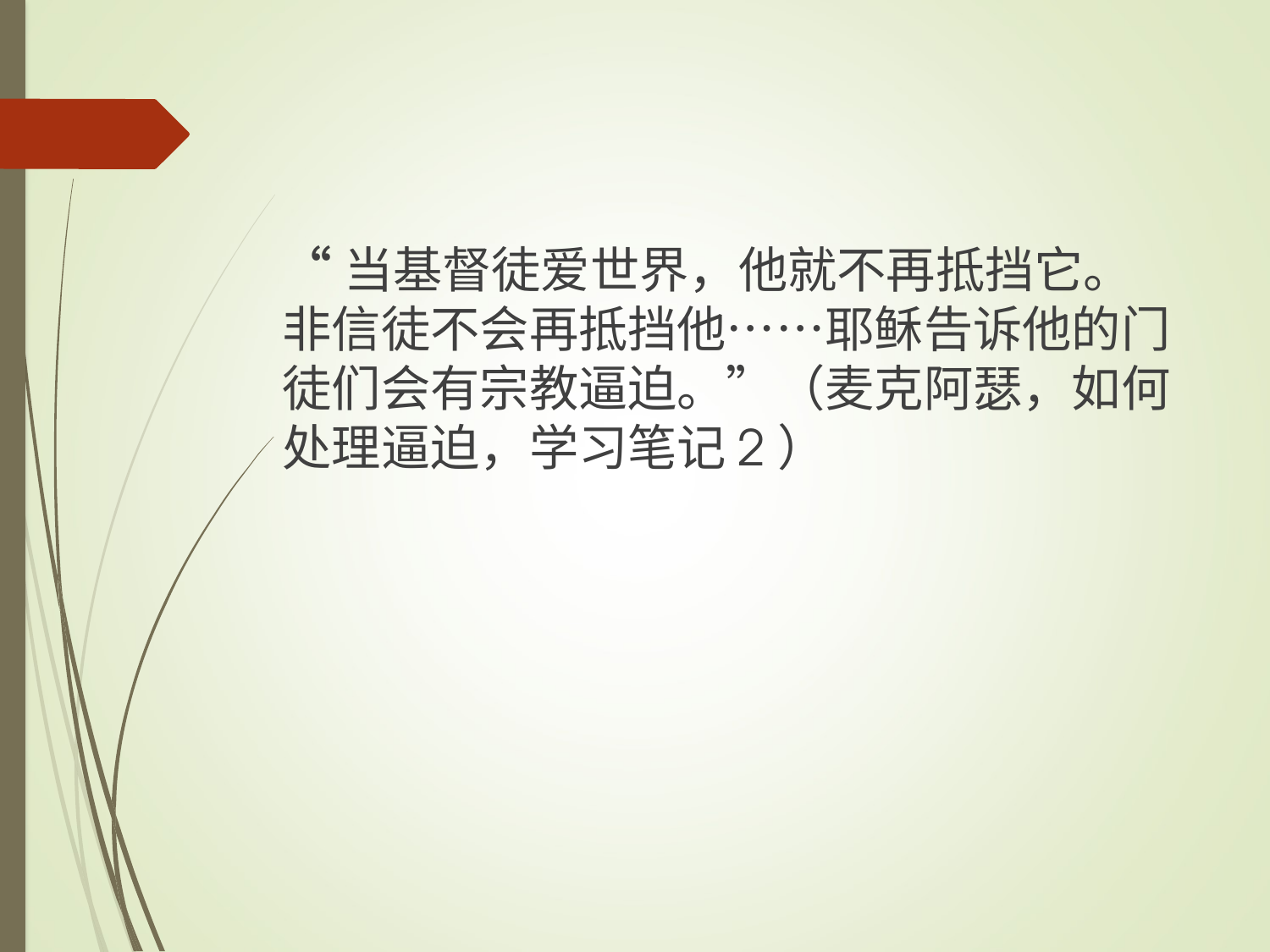

“当基督徒爱世界，他就不再抵挡它。非信徒不会再抵挡他……耶稣告诉他的门徒们会有宗教逼迫。”（麦克阿瑟，如何处理逼迫，学习笔记2）